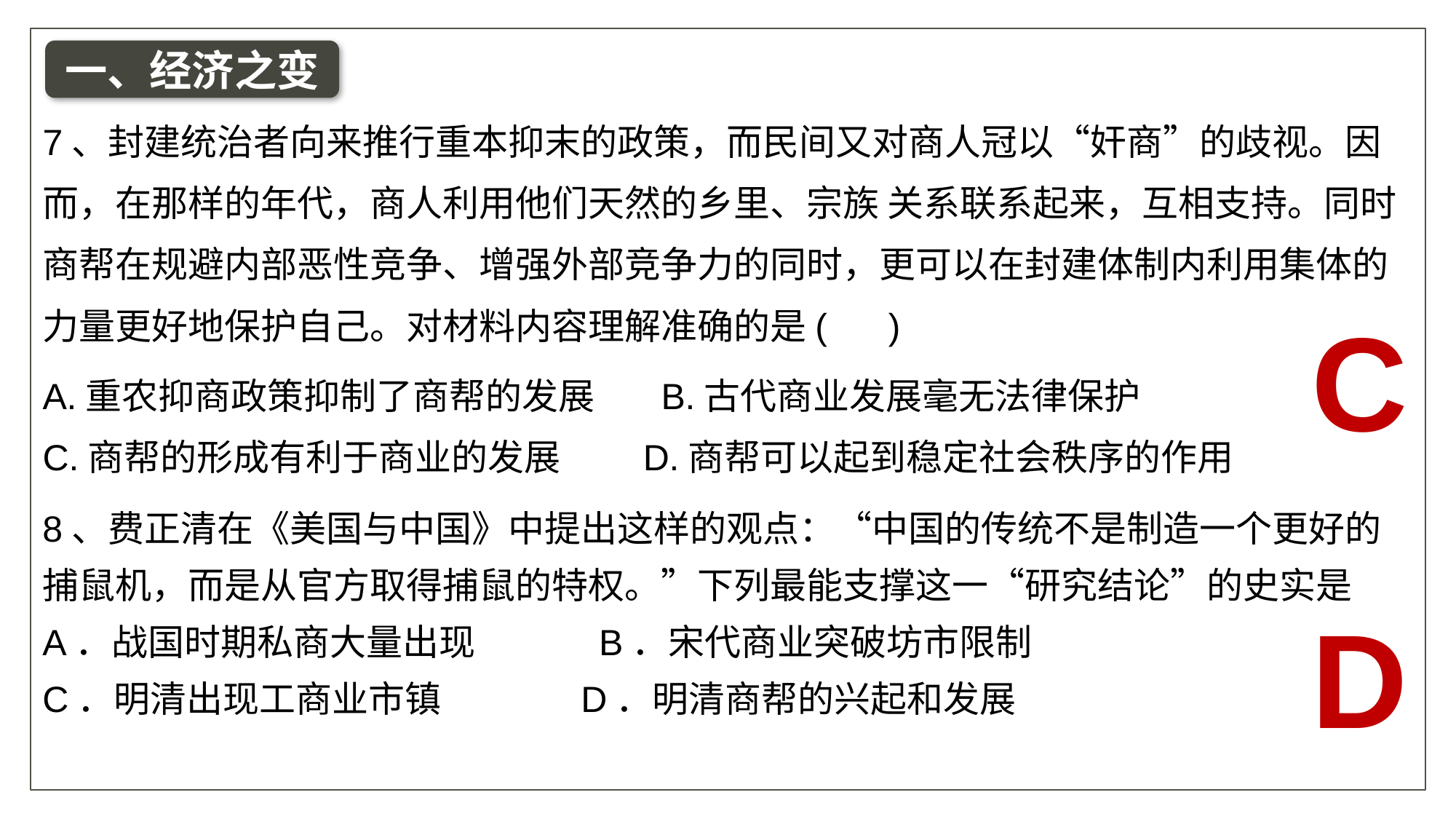

一、经济之变
7、封建统治者向来推行重本抑末的政策，而民间又对商人冠以“奸商”的歧视。因而，在那样的年代，商人利用他们天然的乡里、宗族 关系联系起来，互相支持。同时商帮在规避内部恶性竞争、增强外部竞争力的同时，更可以在封建体制内利用集体的力量更好地保护自己。对材料内容理解准确的是(      )
A.重农抑商政策抑制了商帮的发展       B.古代商业发展毫无法律保护
C.商帮的形成有利于商业的发展         D.商帮可以起到稳定社会秩序的作用
C
8、费正清在《美国与中国》中提出这样的观点：“中国的传统不是制造一个更好的捕鼠机，而是从官方取得捕鼠的特权。”下列最能支撑这一“研究结论”的史实是
A．战国时期私商大量出现              B．宋代商业突破坊市限制
C．明清出现工商业市镇                D．明清商帮的兴起和发展
D